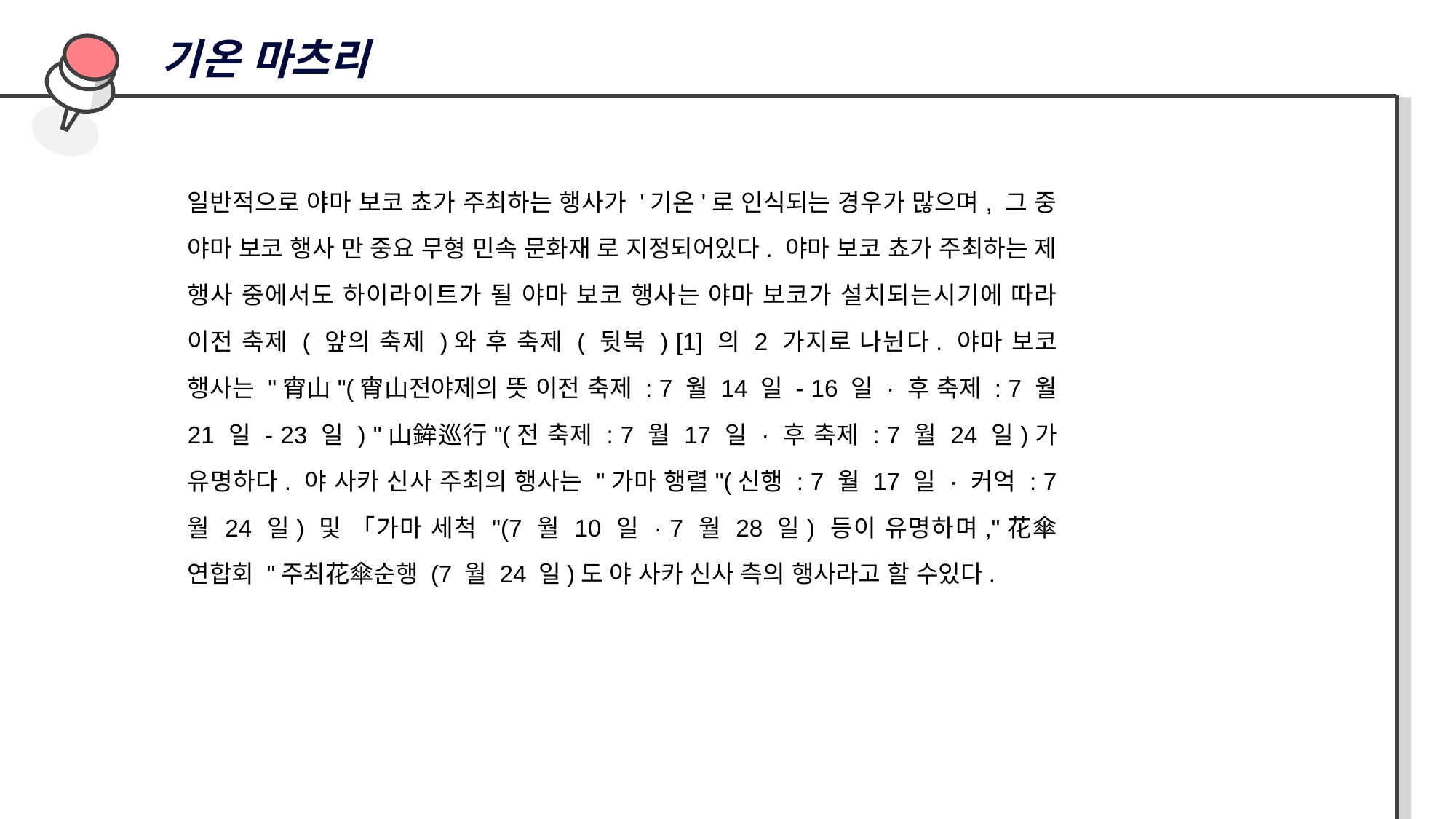

기온 마츠리

일반적으로 야마 보코 쵸가 주최하는 행사가 '기온'로 인식되는 경우가 많으며, 그 중 야마 보코 행사 만 중요 무형 민속 문화재 로 지정되어있다. 야마 보코 쵸가 주최하는 제 행사 중에서도 하이라이트가 될 야마 보코 행사는 야마 보코가 설치되는시기에 따라 이전 축제 ( 앞의 축제 )와 후 축제 ( 뒷북 ) [1] 의 2 가지로 나뉜다. 야마 보코 행사는 "宵山"(宵山전야제의 뜻 이전 축제 : 7 월 14 일 - 16 일 · 후 축제 : 7 월 21 일 - 23 일 ) "山鉾巡行"(전 축제 : 7 월 17 일 · 후 축제 : 7 월 24 일)가 유명하다. 야 사카 신사 주최의 행사는 "가마 행렬"(신행 : 7 월 17 일 · 커억 : 7 월 24 일) 및 「가마 세척 "(7 월 10 일 · 7 월 28 일) 등이 유명하며,"花傘연합회 "주최花傘순행 (7 월 24 일)도 야 사카 신사 측의 행사라고 할 수있다.